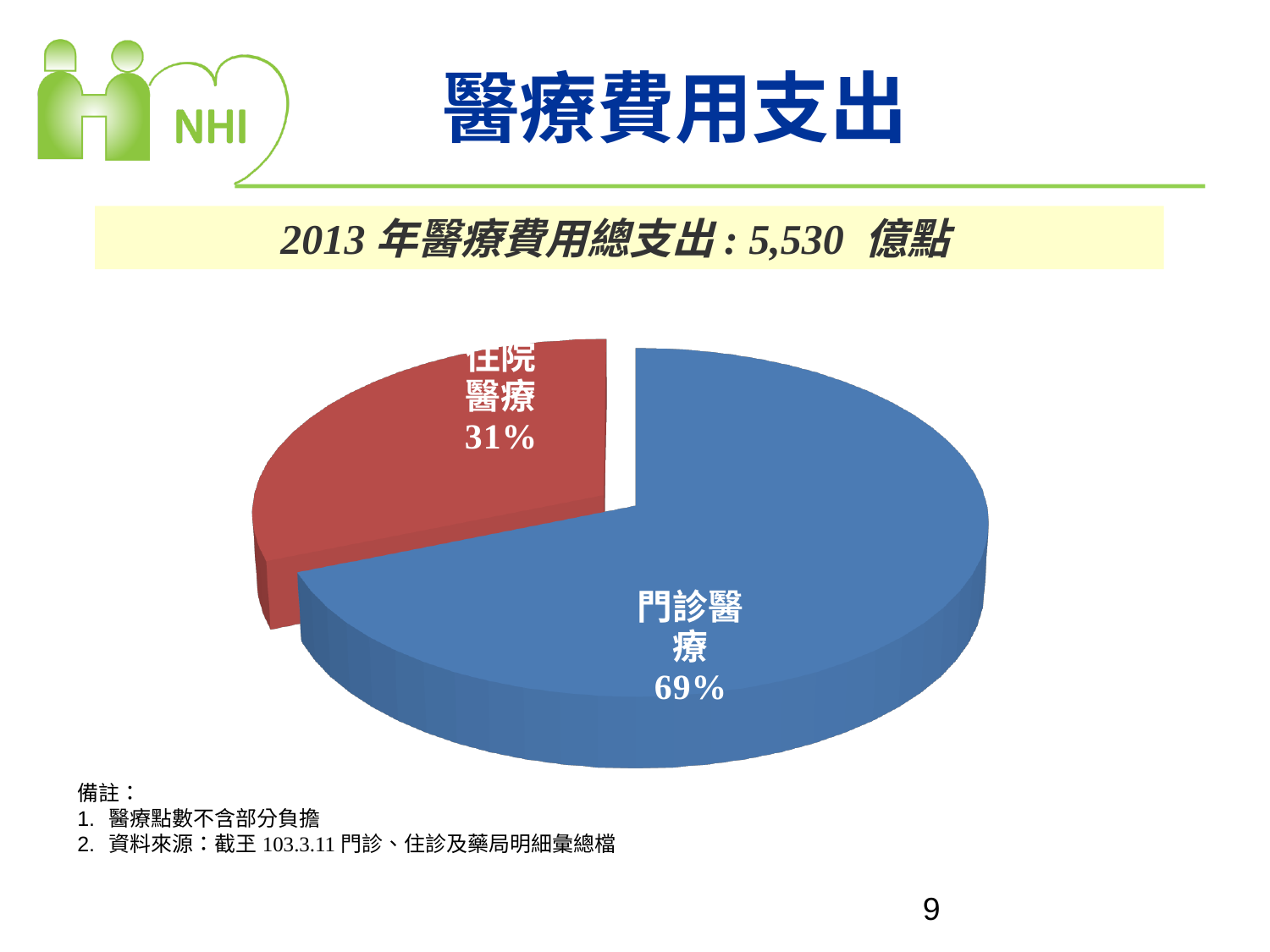

# 醫療費用支出
2013年醫療費用總支出: 5,530 億點

[unsupported chart]

備註：
醫療點數不含部分負擔
資料來源：截玊103.3.11門診、住診及藥局明細彙總檔

9